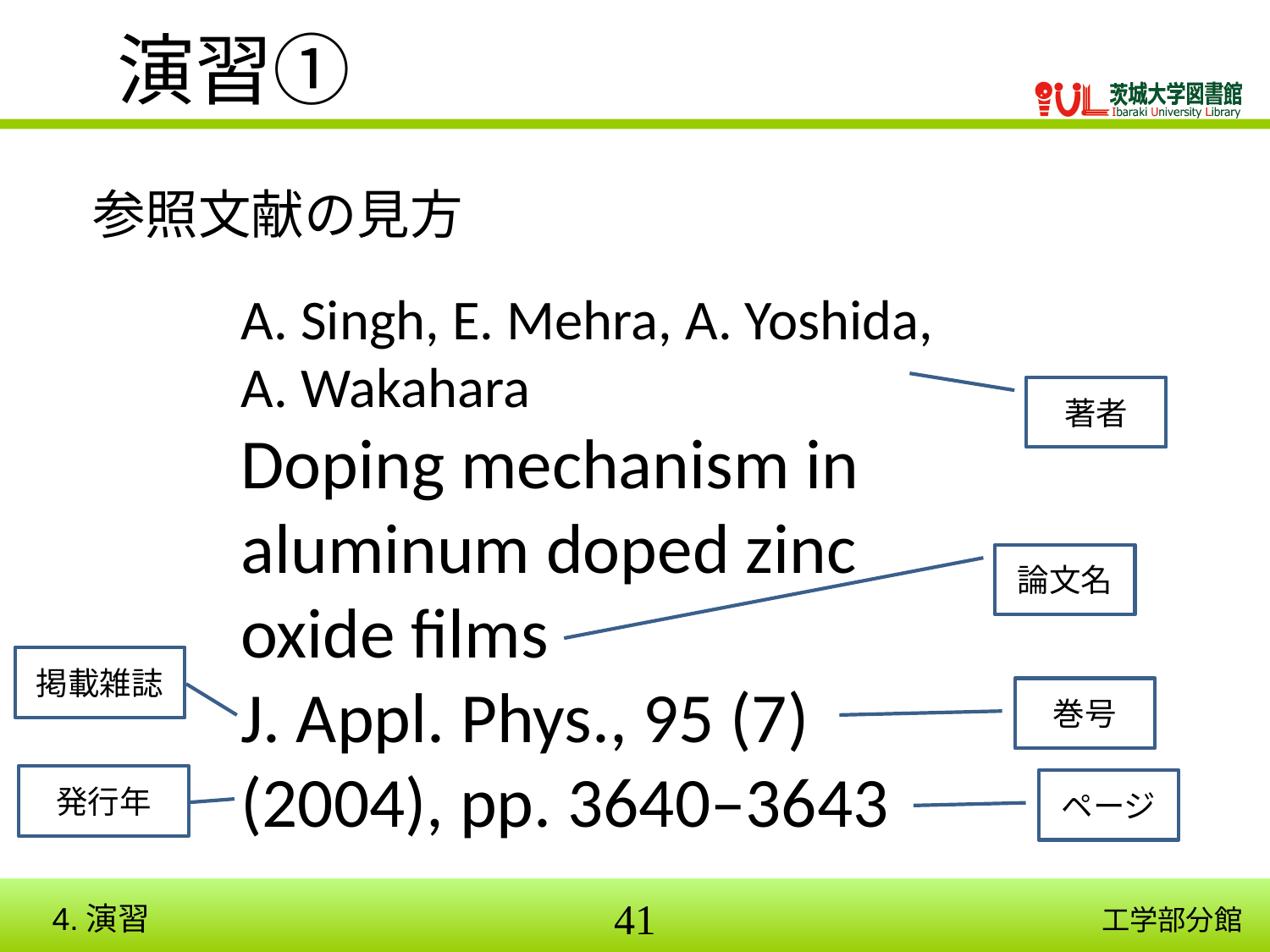

# 演習①
参照文献の見方
A. Singh, E. Mehra, A. Yoshida, A. Wakahara
Doping mechanism in aluminum doped zinc oxide films
J. Appl. Phys., 95 (7) (2004), pp. 3640–3643
著者
論文名
掲載雑誌
巻号
発行年
ページ
4.演習